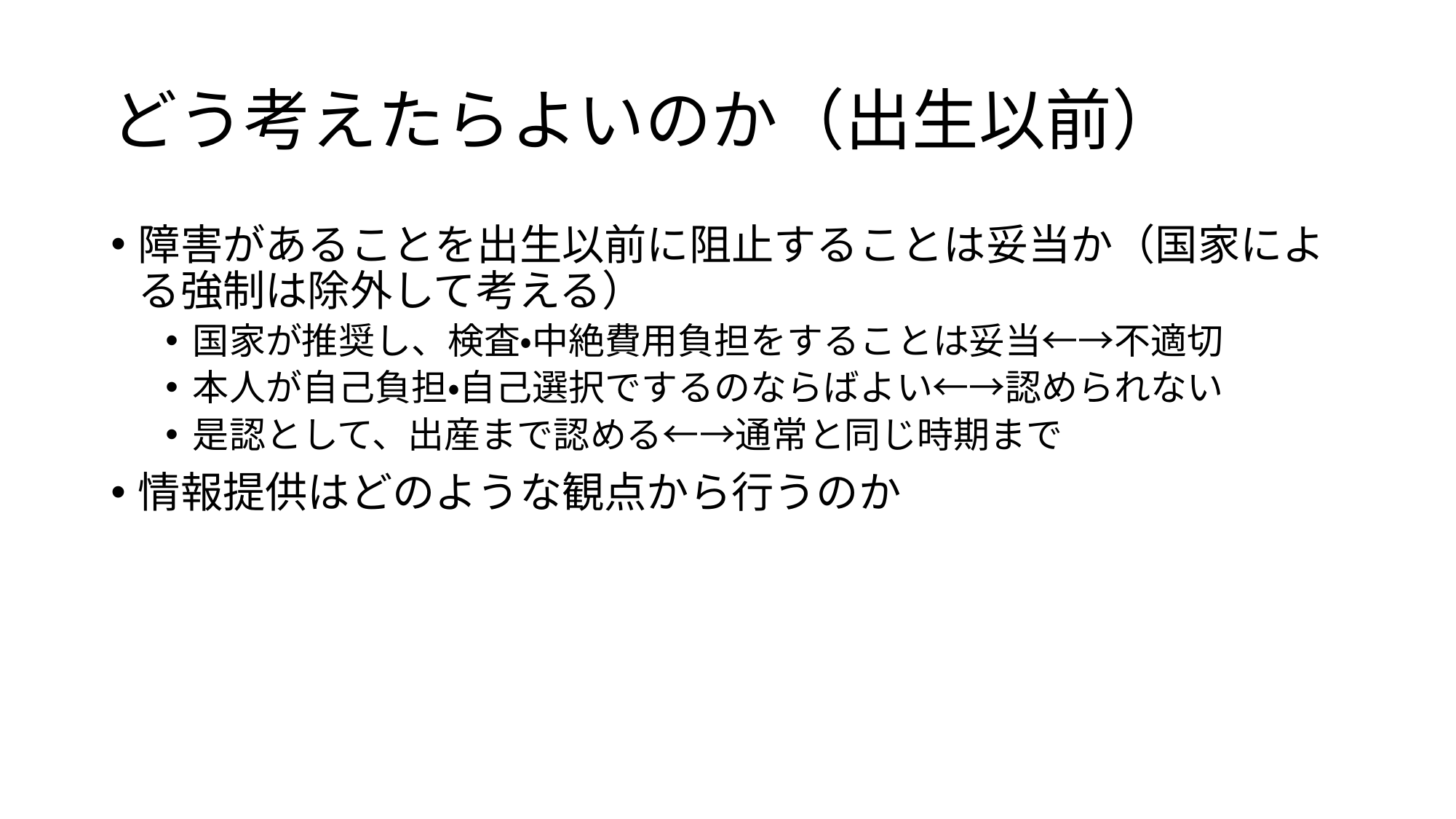

# どう考えたらよいのか（出生以前）
障害があることを出生以前に阻止することは妥当か（国家による強制は除外して考える）
国家が推奨し、検査・中絶費用負担をすることは妥当←→不適切
本人が自己負担・自己選択でするのならばよい←→認められない
是認として、出産まで認める←→通常と同じ時期まで
情報提供はどのような観点から行うのか